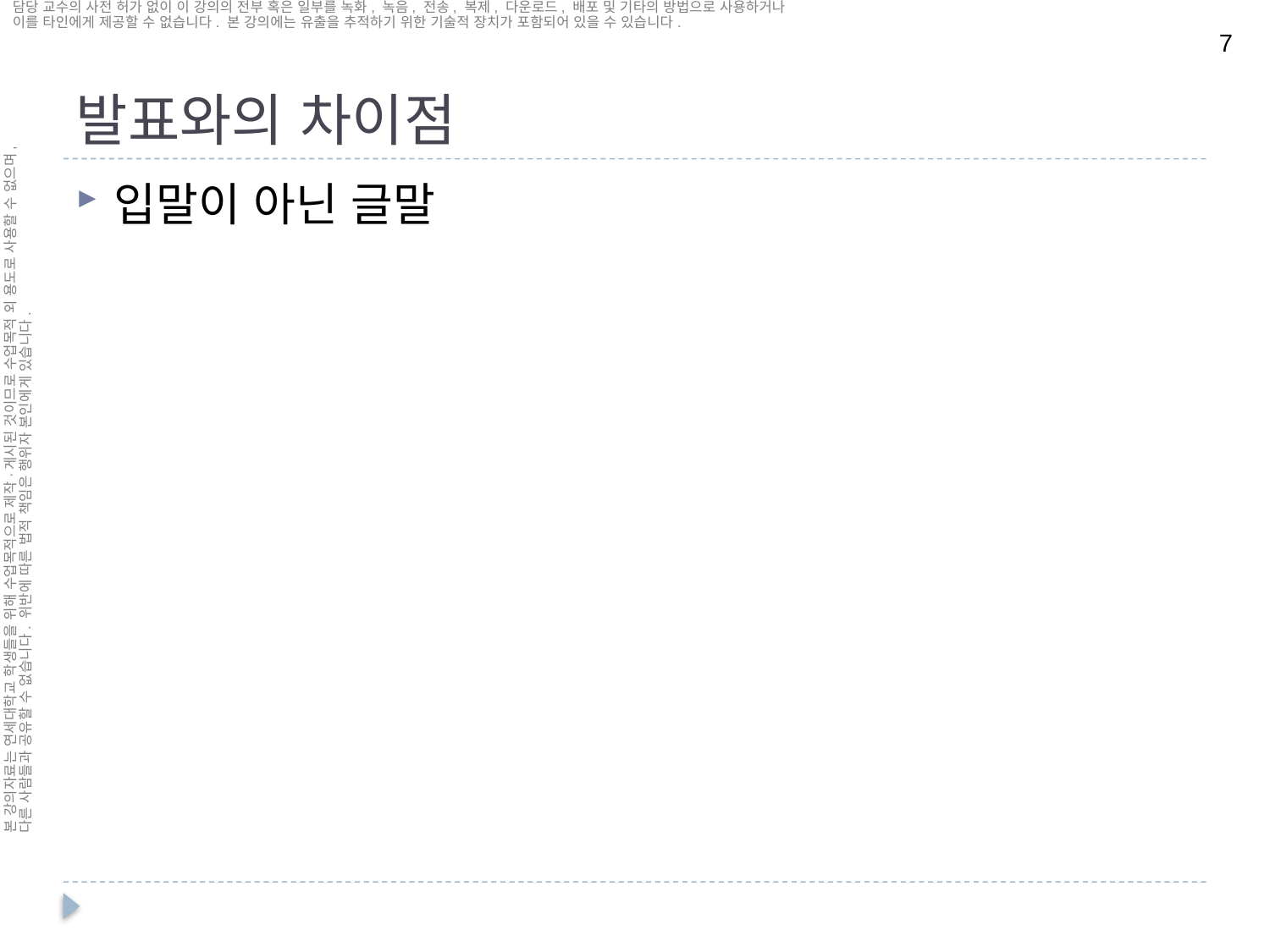

# 발표와의 차이점
7
입말이 아닌 글말